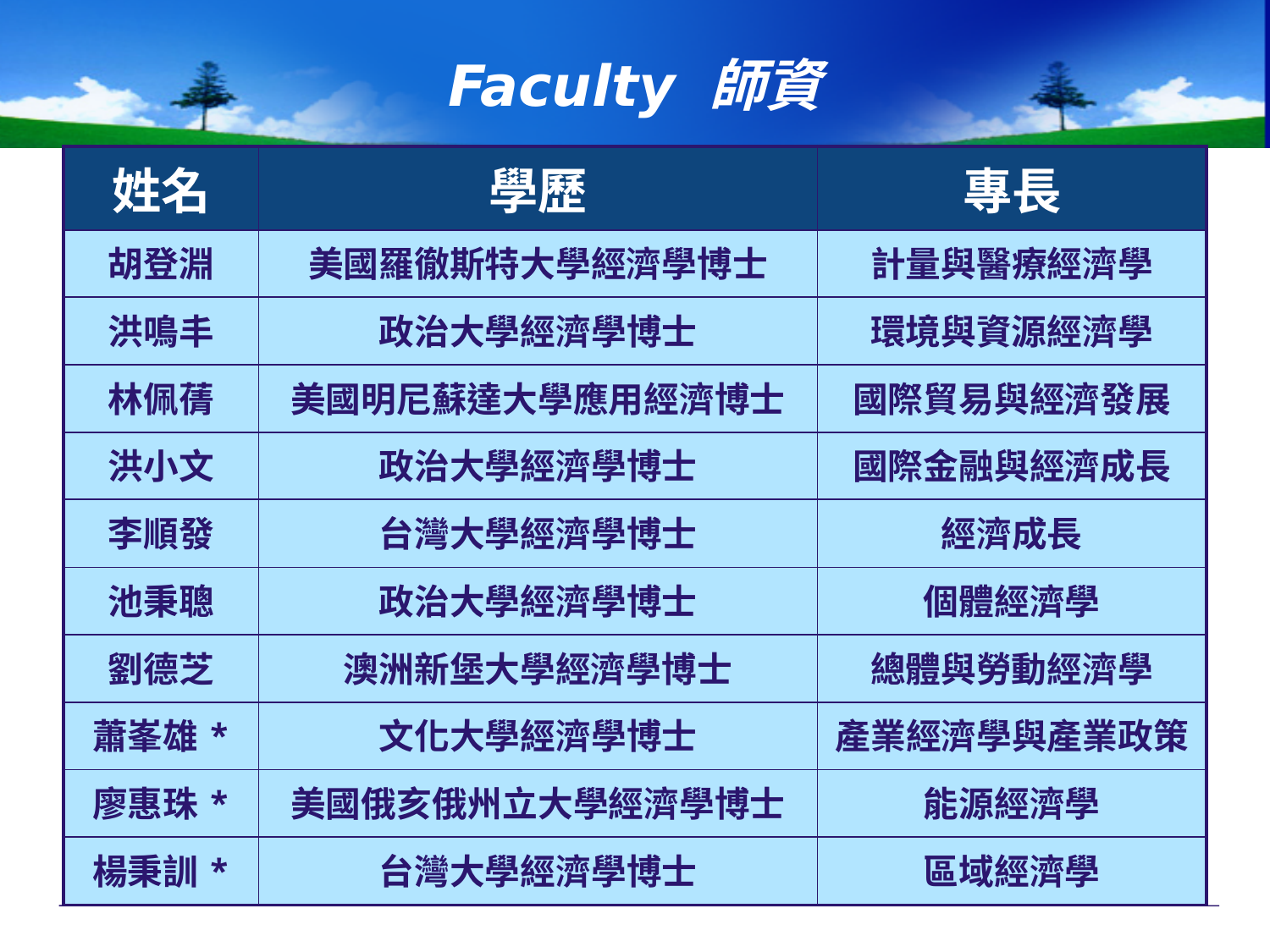

# Faculty 師資
| 姓名 | 學歷 | 專長 |
| --- | --- | --- |
| 胡登淵 | 美國羅徹斯特大學經濟學博士 | 計量與醫療經濟學 |
| 洪鳴丰 | 政治大學經濟學博士 | 環境與資源經濟學 |
| 林佩蒨 | 美國明尼蘇達大學應用經濟博士 | 國際貿易與經濟發展 |
| 洪小文 | 政治大學經濟學博士 | 國際金融與經濟成長 |
| 李順發 | 台灣大學經濟學博士 | 經濟成長 |
| 池秉聰 | 政治大學經濟學博士 | 個體經濟學 |
| 劉德芝 | 澳洲新堡大學經濟學博士 | 總體與勞動經濟學 |
| 蕭峯雄\* | 文化大學經濟學博士 | 產業經濟學與產業政策 |
| 廖惠珠\* | 美國俄亥俄州立大學經濟學博士 | 能源經濟學 |
| 楊秉訓\* | 台灣大學經濟學博士 | 區域經濟學 |